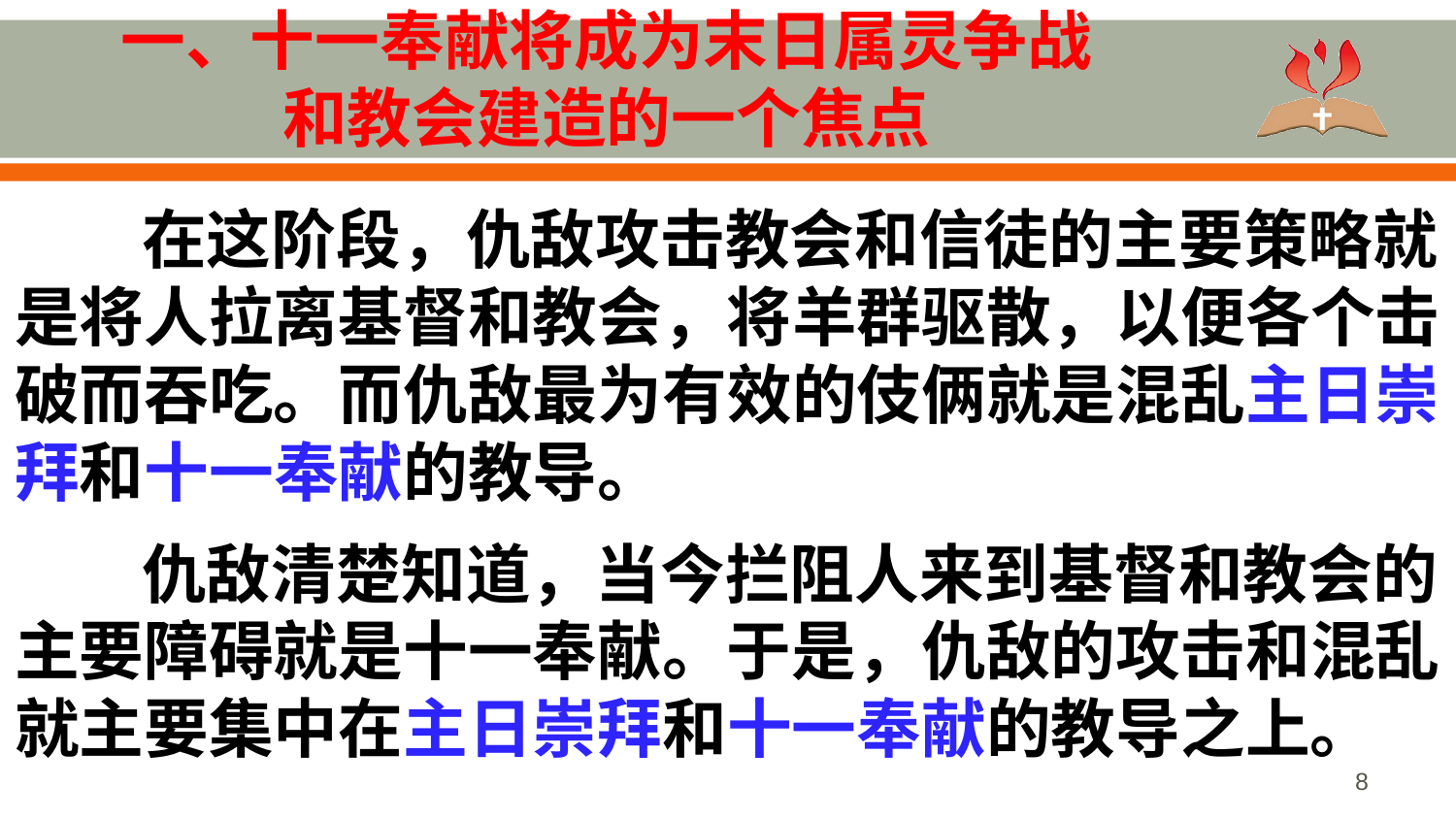

# 一、十一奉献将成为末日属灵争战 和教会建造的一个焦点
在这阶段，仇敌攻击教会和信徒的主要策略就是将人拉离基督和教会，将羊群驱散，以便各个击破而吞吃。而仇敌最为有效的伎俩就是混乱主日崇拜和十一奉献的教导。
仇敌清楚知道，当今拦阻人来到基督和教会的主要障碍就是十一奉献。于是，仇敌的攻击和混乱就主要集中在主日崇拜和十一奉献的教导之上。

8